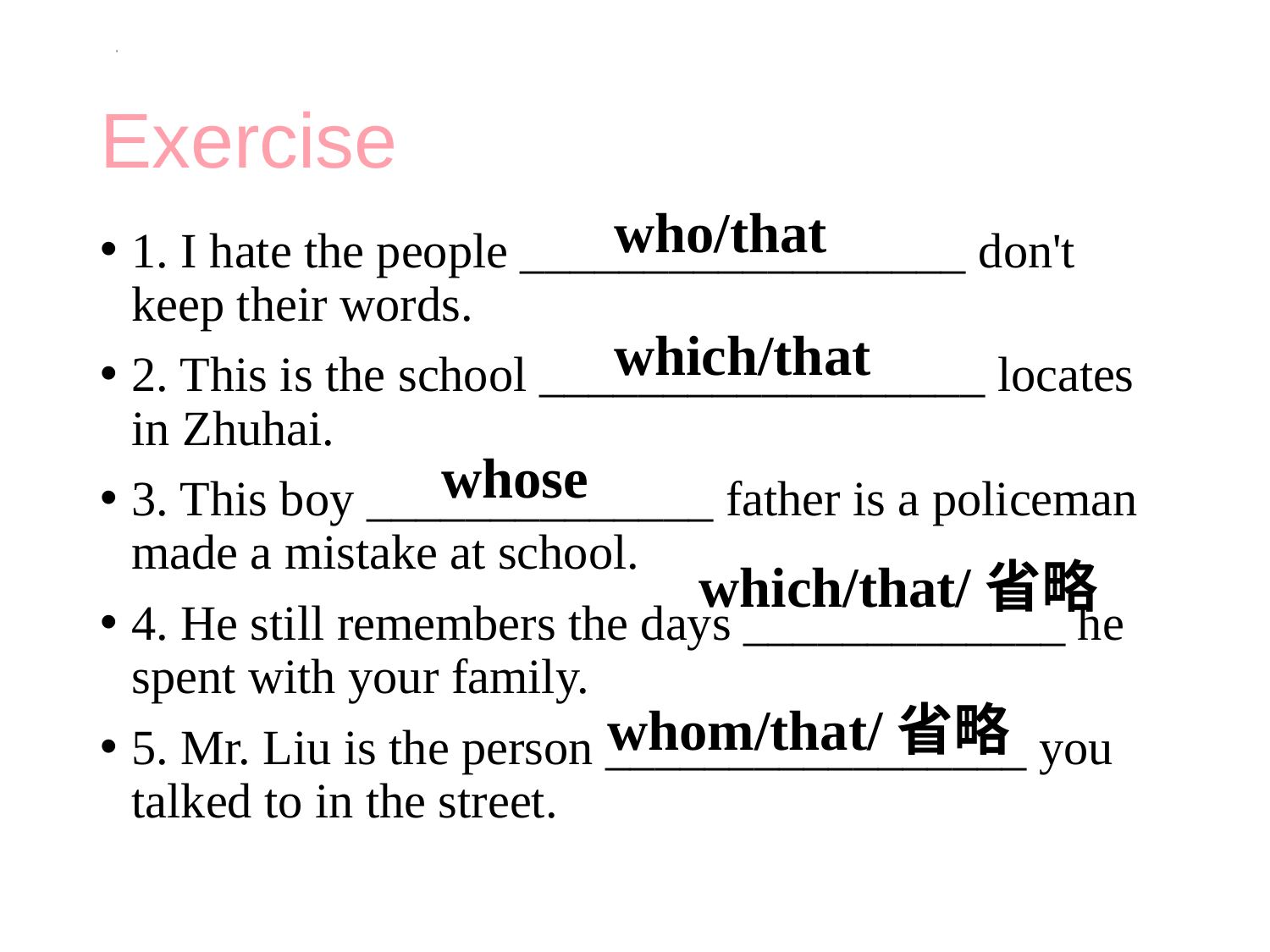

# Exercise
who/that
1. I hate the people __________________ don't keep their words.
2. This is the school __________________ locates in Zhuhai.
3. This boy ______________ father is a policeman made a mistake at school.
4. He still remembers the days _____________ he spent with your family.
5. Mr. Liu is the person _________________ you talked to in the street.
which/that
whose
which/that/省略
whom/that/省略